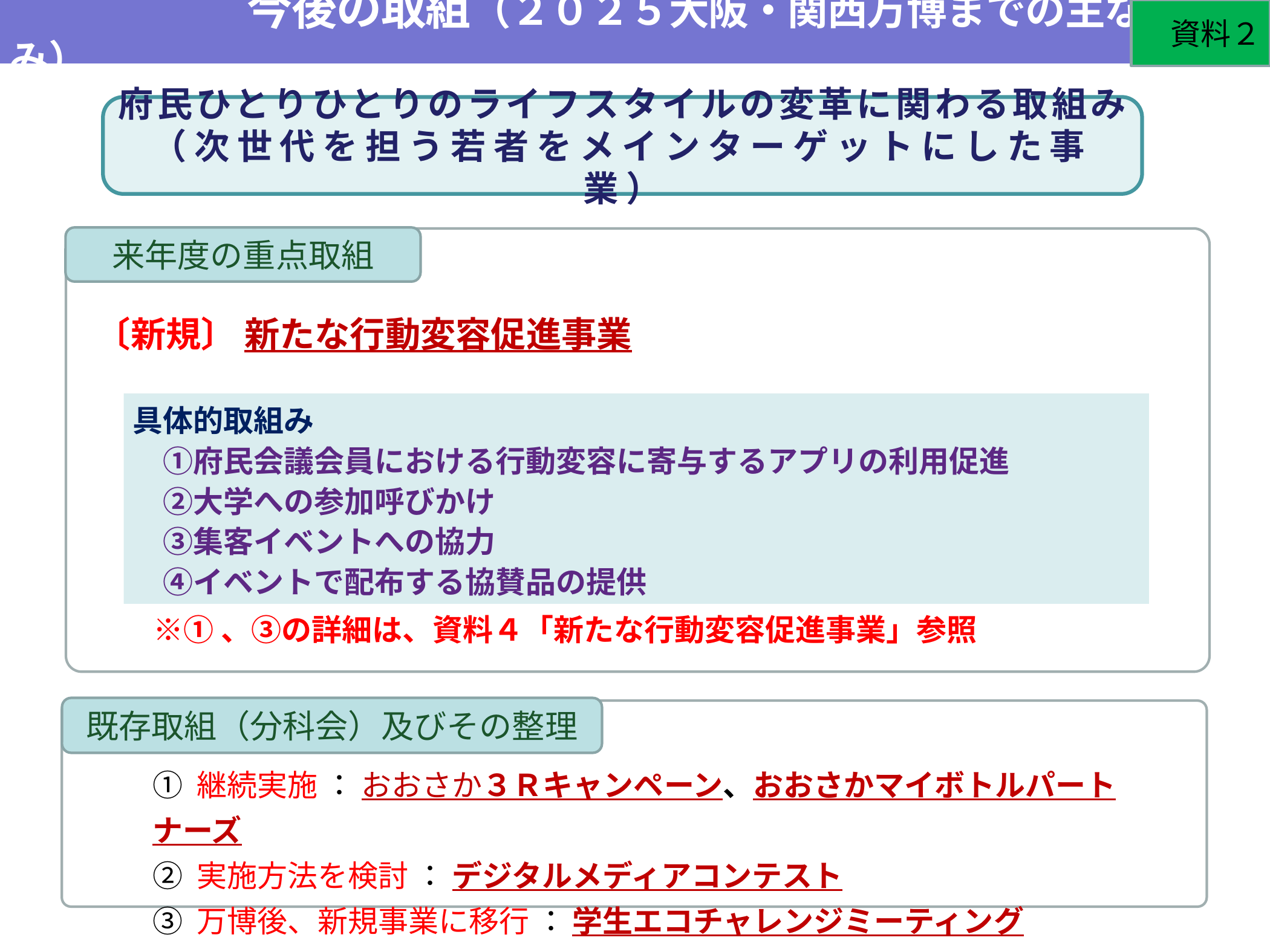

資料２
　　　　　　今後の取組（２０２５大阪・関西万博までの主な取組み）
府民ひとりひとりのライフスタイルの変革に関わる取組み
（次世代を担う若者をメインターゲットにした事業）
来年度の重点取組

〔新規〕 新たな行動変容促進事業
具体的取組み
　①府民会議会員における行動変容に寄与するアプリの利用促進
　②大学への参加呼びかけ
　③集客イベントへの協力
　④イベントで配布する協賛品の提供
※①、③の詳細は、資料４「新たな行動変容促進事業」参照
既存取組（分科会）及びその整理

① 継続実施 ： おおさか３Ｒキャンペーン、おおさかマイボトルパートナーズ
② 実施方法を検討 ： デジタルメディアコンテスト
③ 万博後、新規事業に移行 ： 学生エコチャレンジミーティング